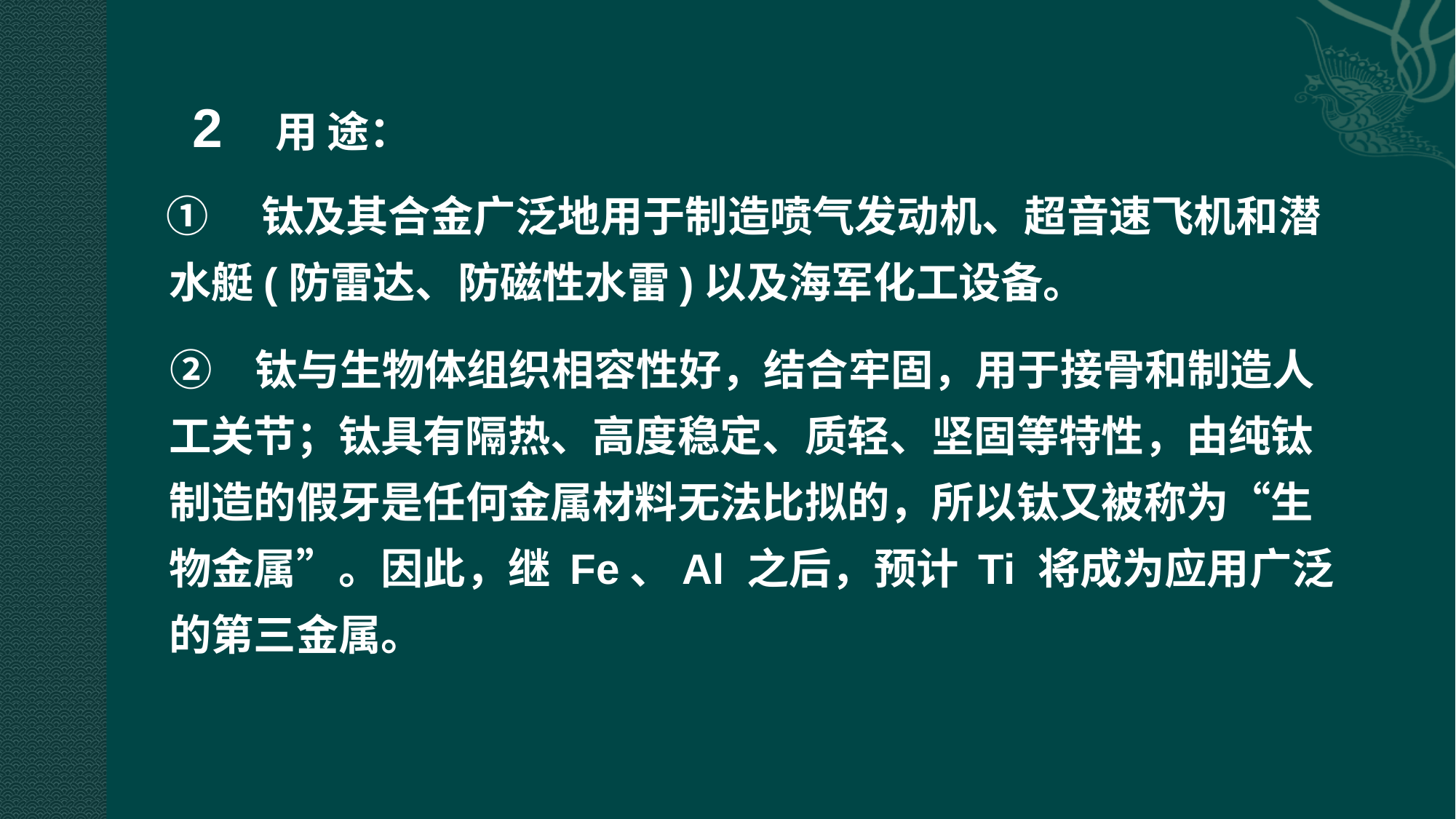

2   用 途：
    ①　钛及其合金广泛地用于制造喷气发动机、超音速飞机和潜水艇(防雷达、防磁性水雷)以及海军化工设备。
　②　钛与生物体组织相容性好，结合牢固，用于接骨和制造人工关节；钛具有隔热、高度稳定、质轻、坚固等特性，由纯钛制造的假牙是任何金属材料无法比拟的，所以钛又被称为“生物金属”。因此，继 Fe、Al 之后，预计 Ti 将成为应用广泛的第三金属。